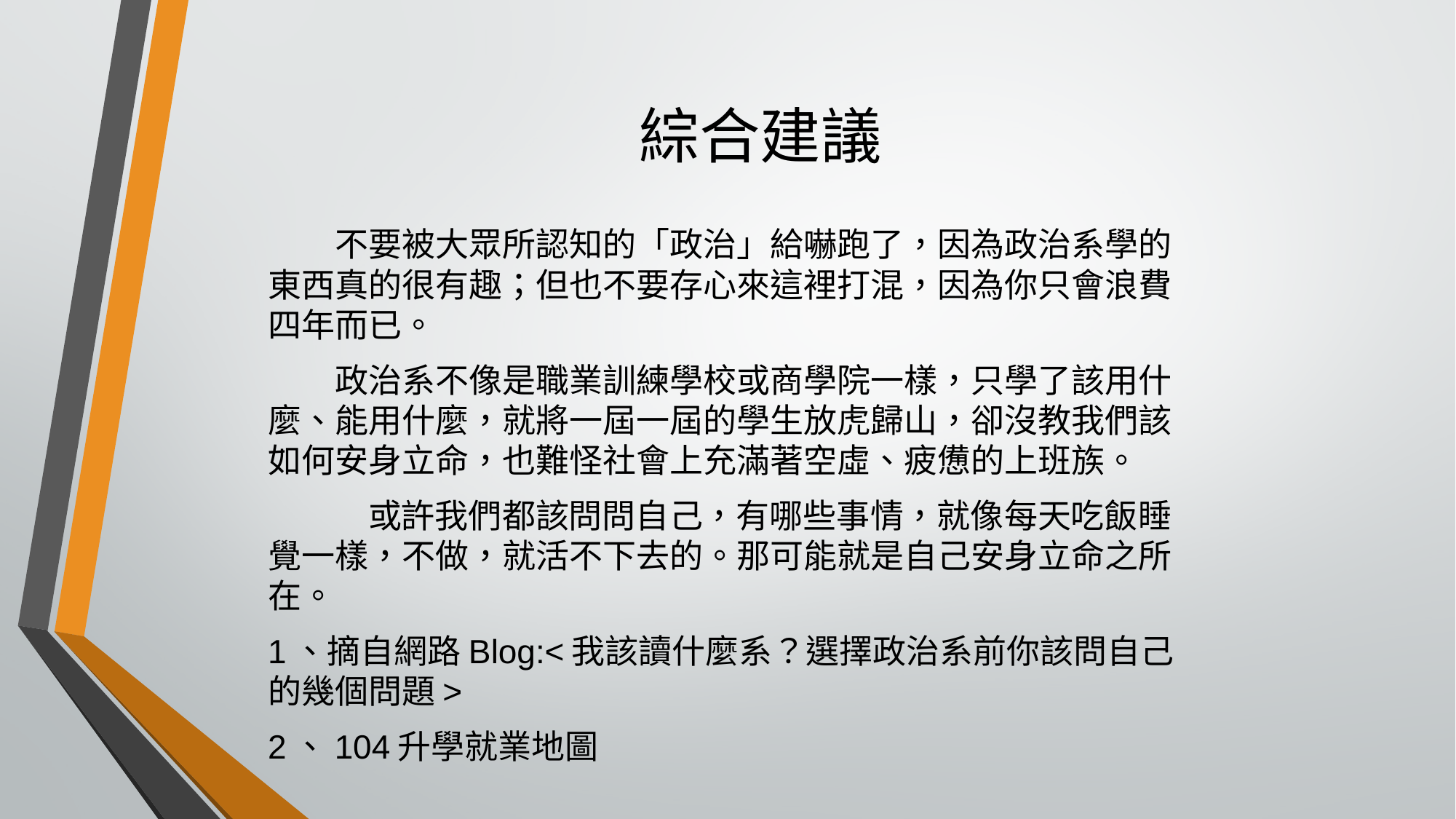

# 綜合建議
        不要被大眾所認知的「政治」給嚇跑了，因為政治系學的東西真的很有趣；但也不要存心來這裡打混，因為你只會浪費四年而已。
        政治系不像是職業訓練學校或商學院一樣，只學了該用什麼、能用什麼，就將一屆一屆的學生放虎歸山，卻沒教我們該如何安身立命，也難怪社會上充滿著空虛、疲憊的上班族。
	或許我們都該問問自己，有哪些事情，就像每天吃飯睡覺一樣，不做，就活不下去的。那可能就是自己安身立命之所在。
1、摘自網路Blog:<我該讀什麼系？選擇政治系前你該問自己的幾個問題>
2、104升學就業地圖